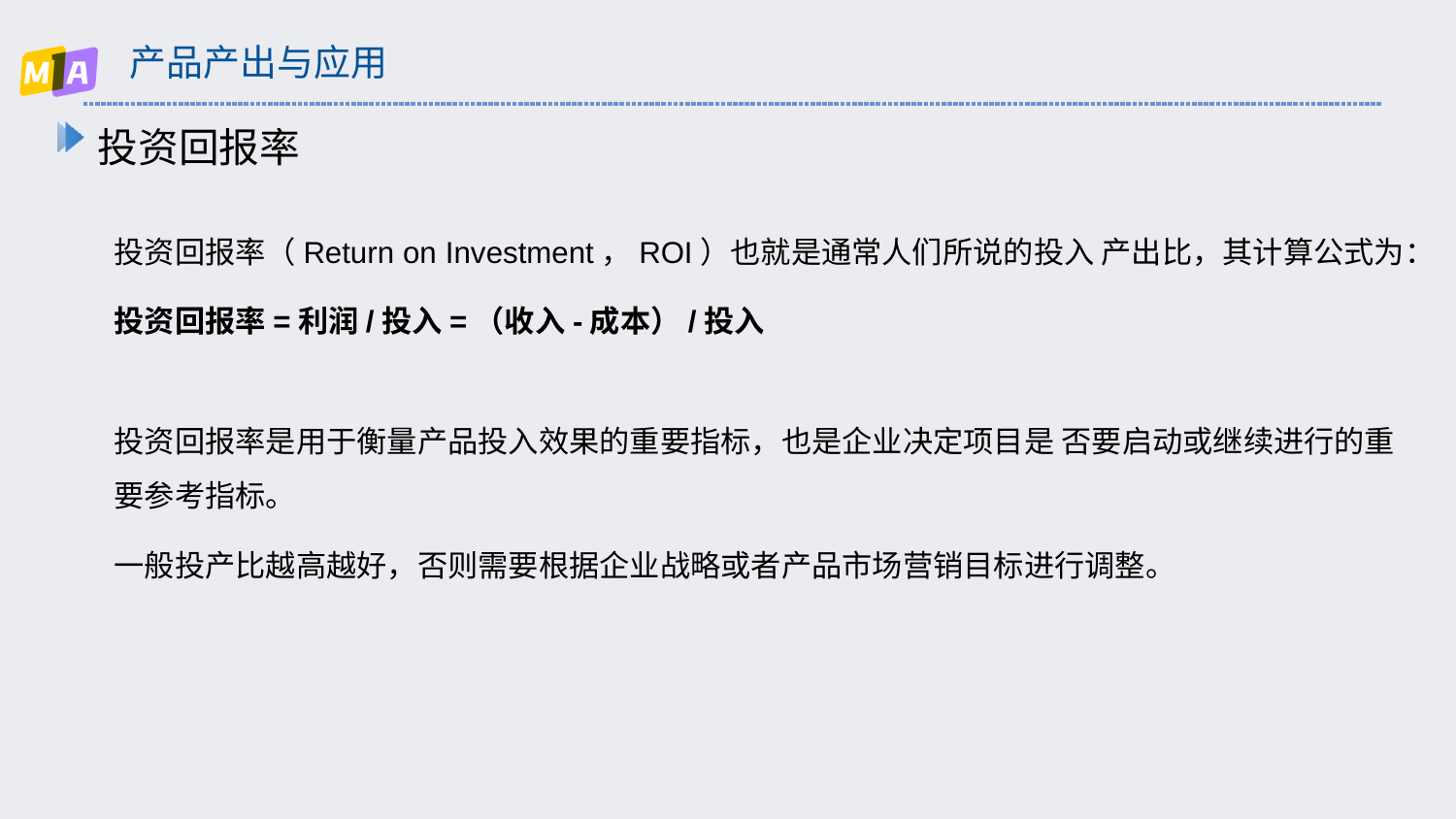

# 产品产出与应用
投资回报率
投资回报率（Return on Investment，ROI）也就是通常人们所说的投入 产出比，其计算公式为：
投资回报率=利润/投入=（收入-成本）/投入

投资回报率是用于衡量产品投入效果的重要指标，也是企业决定项目是 否要启动或继续进行的重要参考指标。
一般投产比越高越好，否则需要根据企业战略或者产品市场营销目标进行调整。